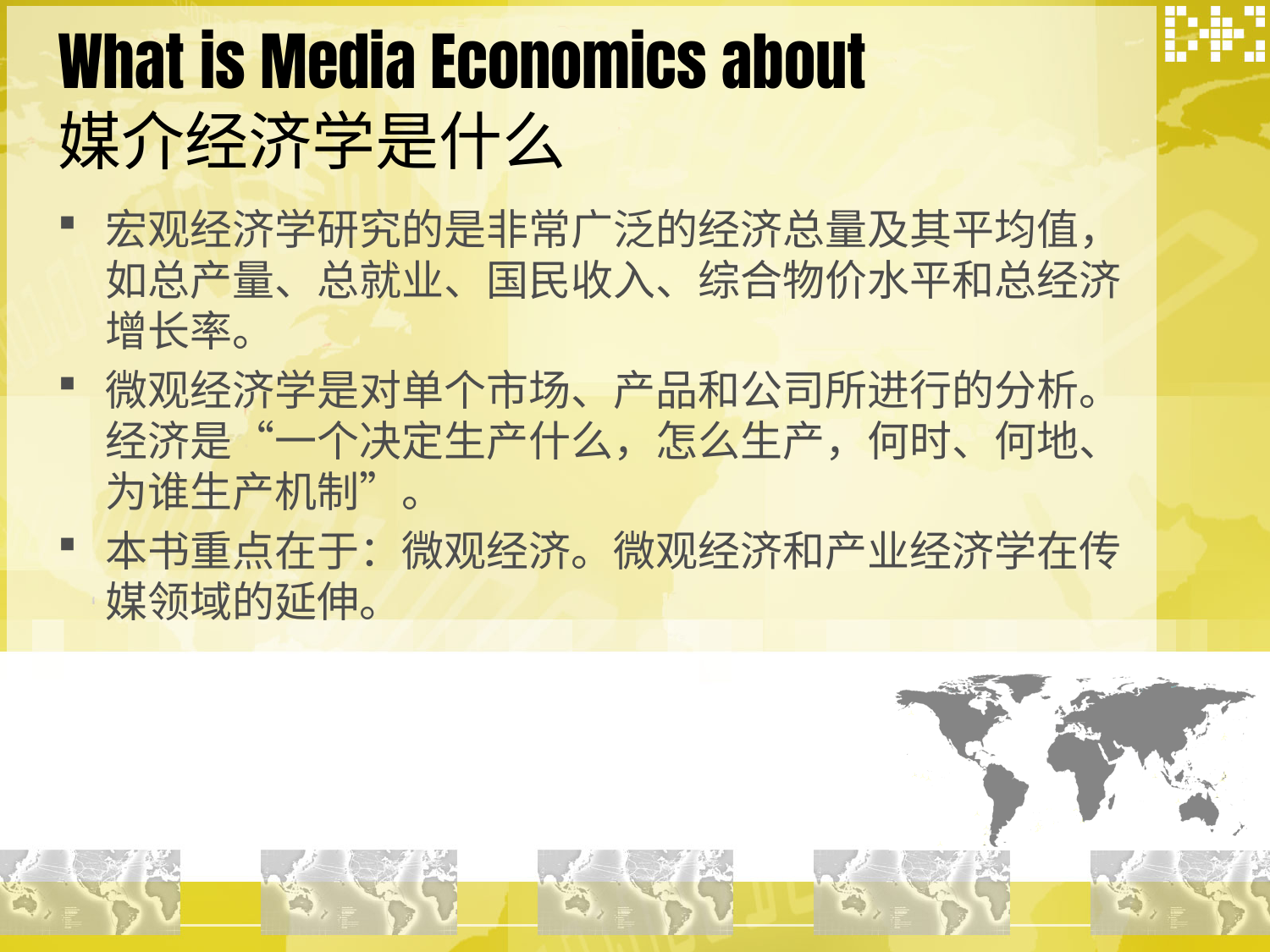

# What is Media Economics about 媒介经济学是什么
宏观经济学研究的是非常广泛的经济总量及其平均值，如总产量、总就业、国民收入、综合物价水平和总经济增长率。
微观经济学是对单个市场、产品和公司所进行的分析。经济是“一个决定生产什么，怎么生产，何时、何地、为谁生产机制”。
本书重点在于：微观经济。微观经济和产业经济学在传媒领域的延伸。